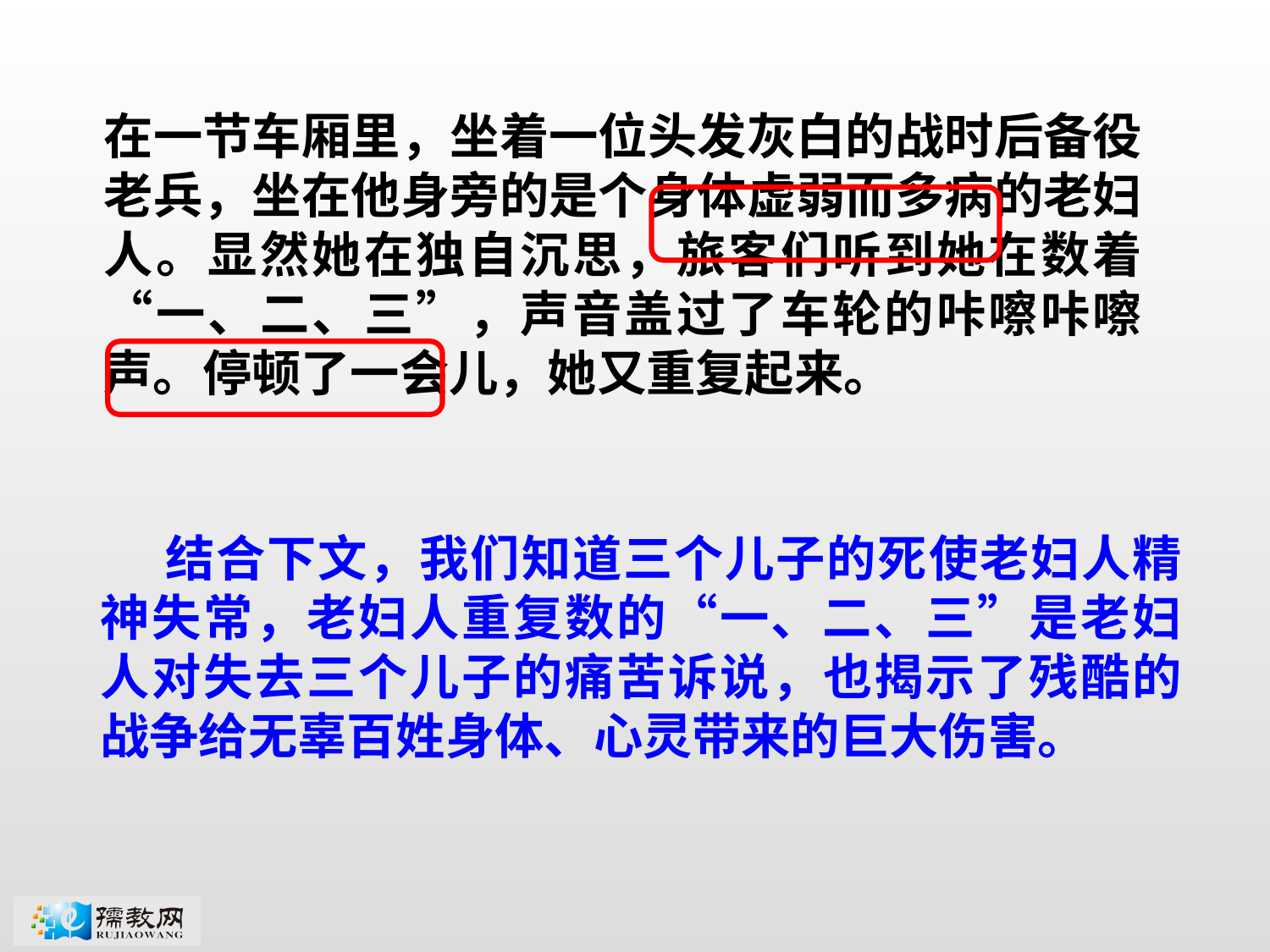

在一节车厢里，坐着一位头发灰白的战时后备役老兵，坐在他身旁的是个身体虚弱而多病的老妇人。显然她在独自沉思，旅客们听到她在数着“一、二、三”，声音盖过了车轮的咔嚓咔嚓声。停顿了一会儿，她又重复起来。

    结合下文，我们知道三个儿子的死使老妇人精神失常，老妇人重复数的“一、二、三”是老妇人对失去三个儿子的痛苦诉说，也揭示了残酷的战争给无辜百姓身体、心灵带来的巨大伤害。